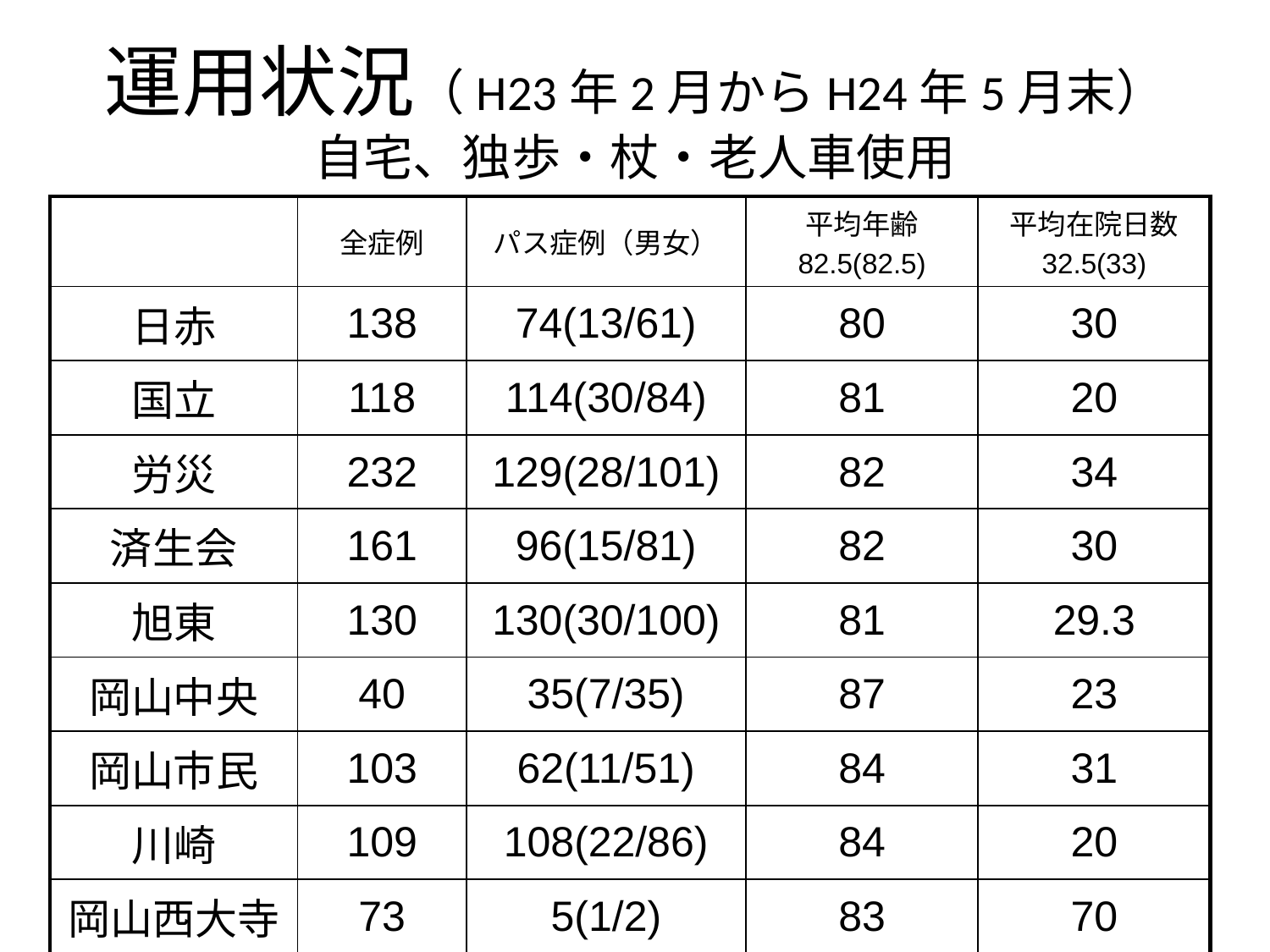

# 運用状況（H23年2月からH24年5月末） 自宅、独歩・杖・老人車使用
|  | 全症例 | パス症例（男女） | 平均年齢 82.5(82.5) | 平均在院日数 32.5(33) |
| --- | --- | --- | --- | --- |
| 日赤 | 138 | 74(13/61) | 80 | 30 |
| 国立 | 118 | 114(30/84) | 81 | 20 |
| 労災 | 232 | 129(28/101) | 82 | 34 |
| 済生会 | 161 | 96(15/81) | 82 | 30 |
| 旭東 | 130 | 130(30/100) | 81 | 29.3 |
| 岡山中央 | 40 | 35(7/35) | 87 | 23 |
| 岡山市民 | 103 | 62(11/51) | 84 | 31 |
| 川崎 | 109 | 108(22/86) | 84 | 20 |
| 岡山西大寺 | 73 | 5(1/2) | 83 | 70 |